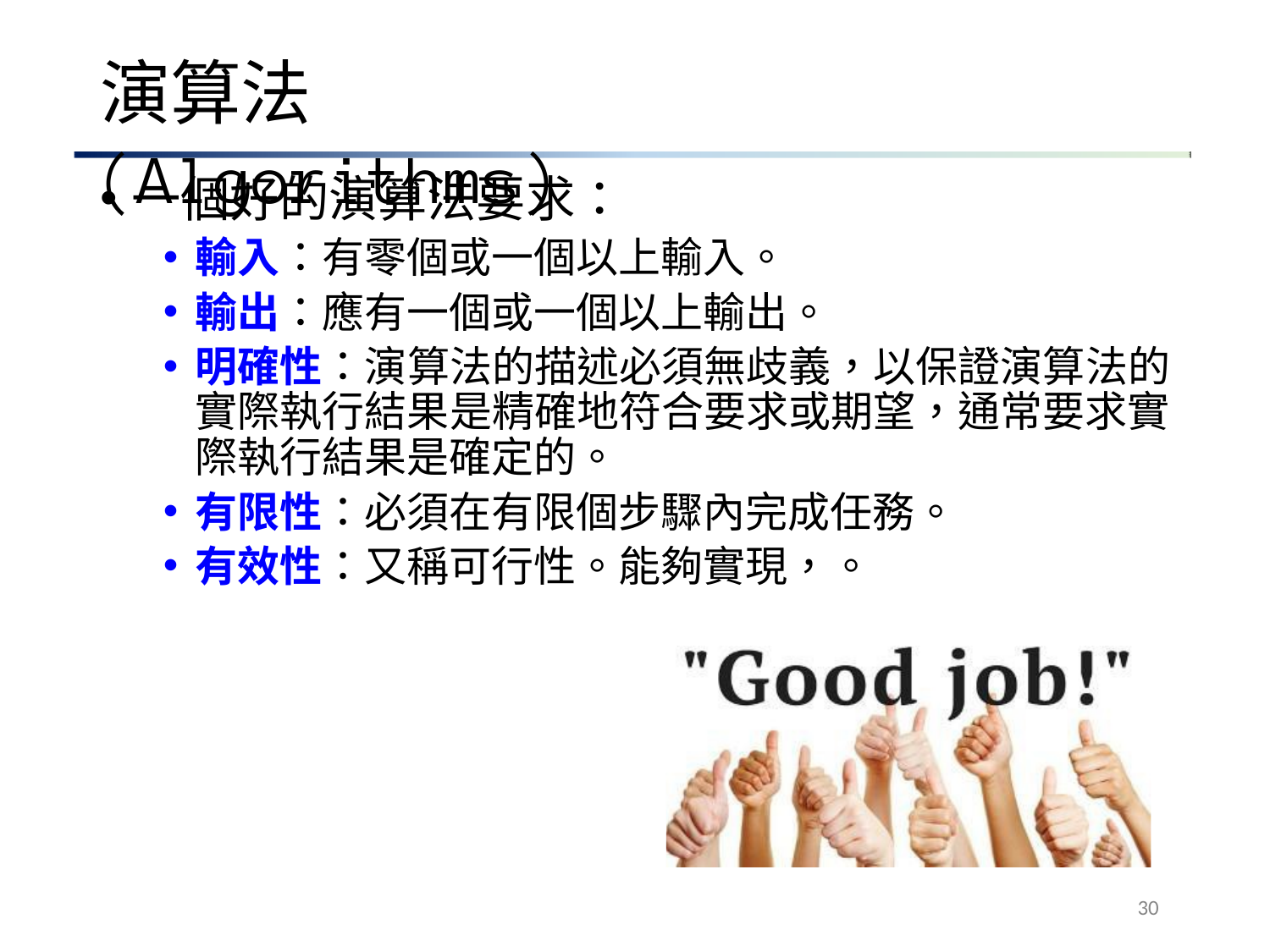

# 演算法(Algorithms)
一個好的演算法要求：
輸入：有零個或一個以上輸入。
輸出：應有一個或一個以上輸出。
明確性：演算法的描述必須無歧義，以保證演算法的 實際執行結果是精確地符合要求或期望，通常要求實 際執行結果是確定的。
有限性：必須在有限個步驟內完成任務。
有效性：又稱可行性。能夠實現，。

30